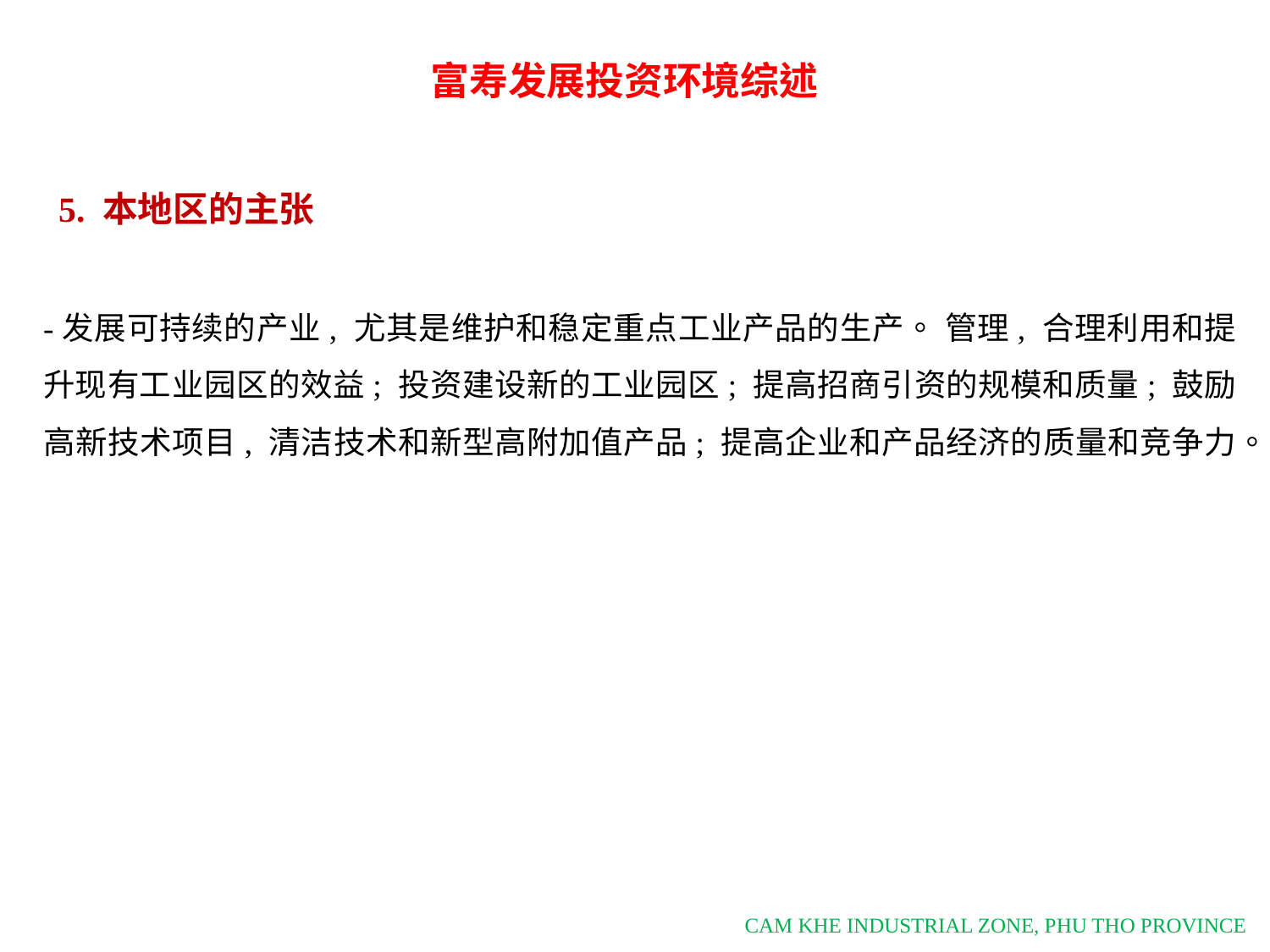

富寿发展投资环境综述
5. 本地区的主张

-发展可持续的产业, 尤其是维护和稳定重点工业产品的生产。 管理, 合理利用和提升现有工业园区的效益; 投资建设新的工业园区; 提高招商引资的规模和质量; 鼓励高新技术项目, 清洁技术和新型高附加值产品; 提高企业和产品经济的质量和竞争力。
CAM KHE INDUSTRIAL ZONE, PHU THO PROVINCE